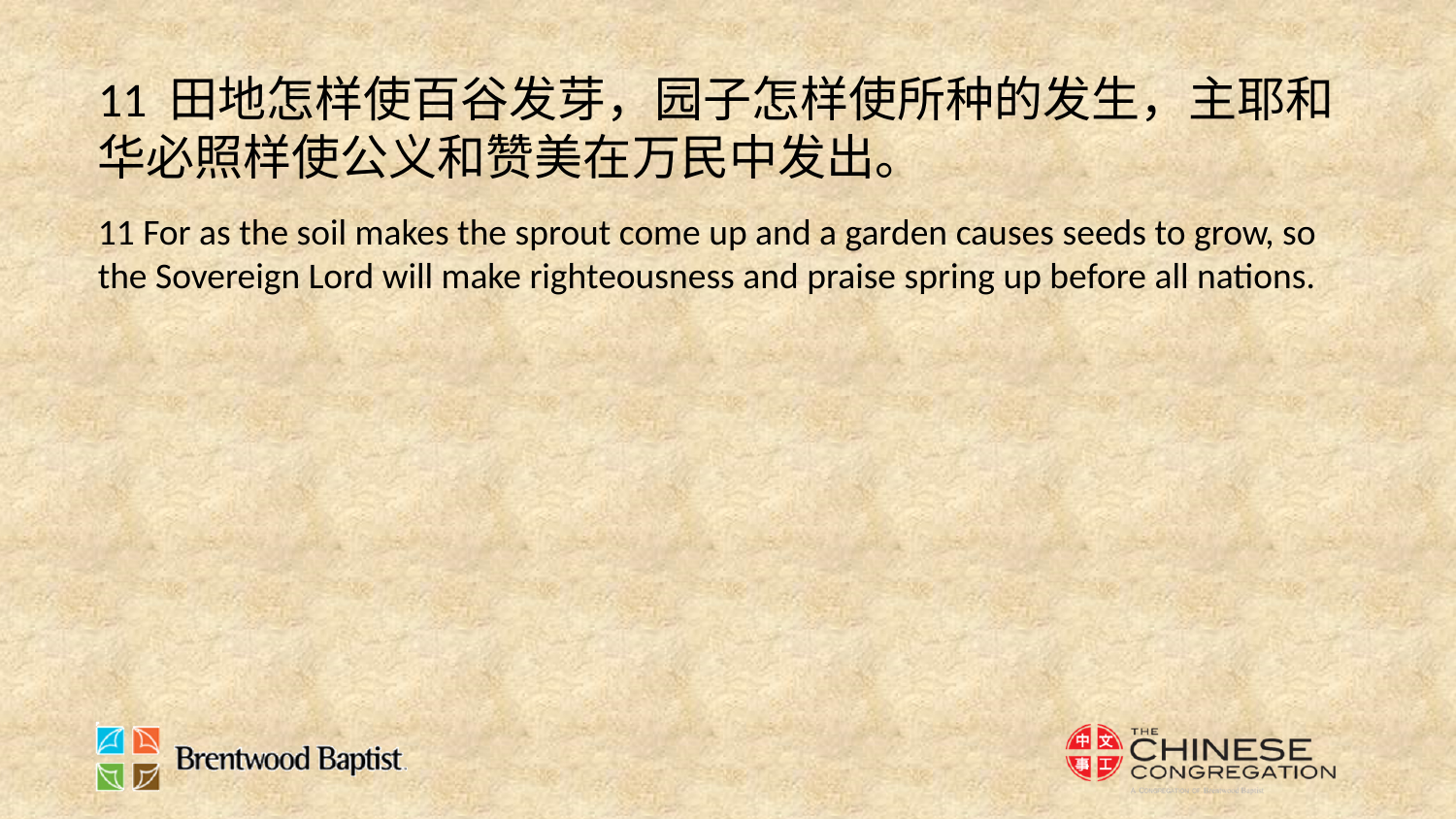

11 田地怎样使百谷发芽，园子怎样使所种的发生，主耶和华必照样使公义和赞美在万民中发出。

11 For as the soil makes the sprout come up and a garden causes seeds to grow, so the Sovereign Lord will make righteousness and praise spring up before all nations.